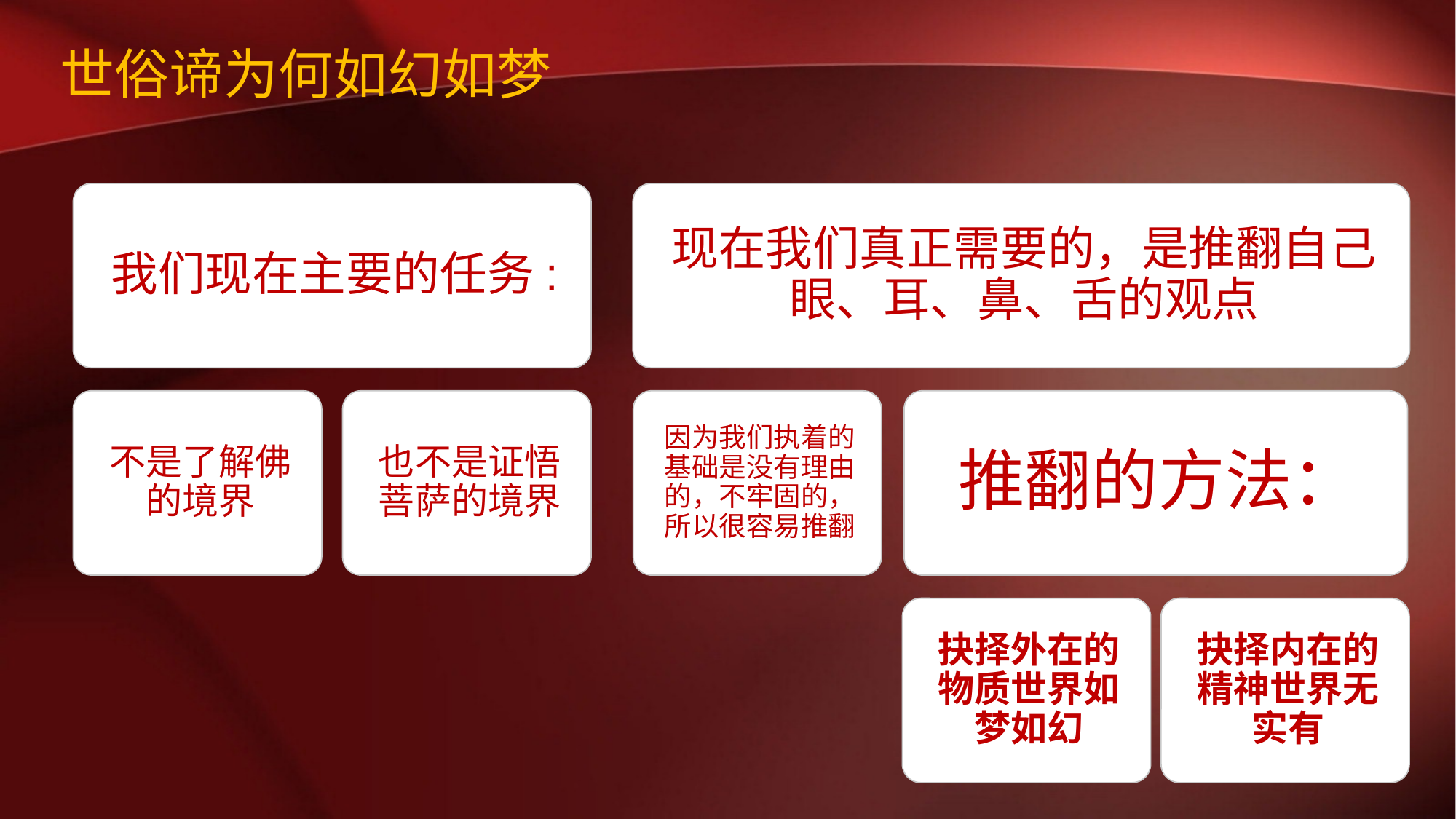

# 世俗谛为何如幻如梦
我们现在主要的任务:
不是了解佛的境界
也不是证悟菩萨的境界
现在我们真正需要的，是推翻自己眼、耳、鼻、舌的观点
因为我们执着的基础是没有理由的，不牢固的，所以很容易推翻
推翻的方法：
抉择外在的物质世界如梦如幻
抉择内在的精神世界无实有